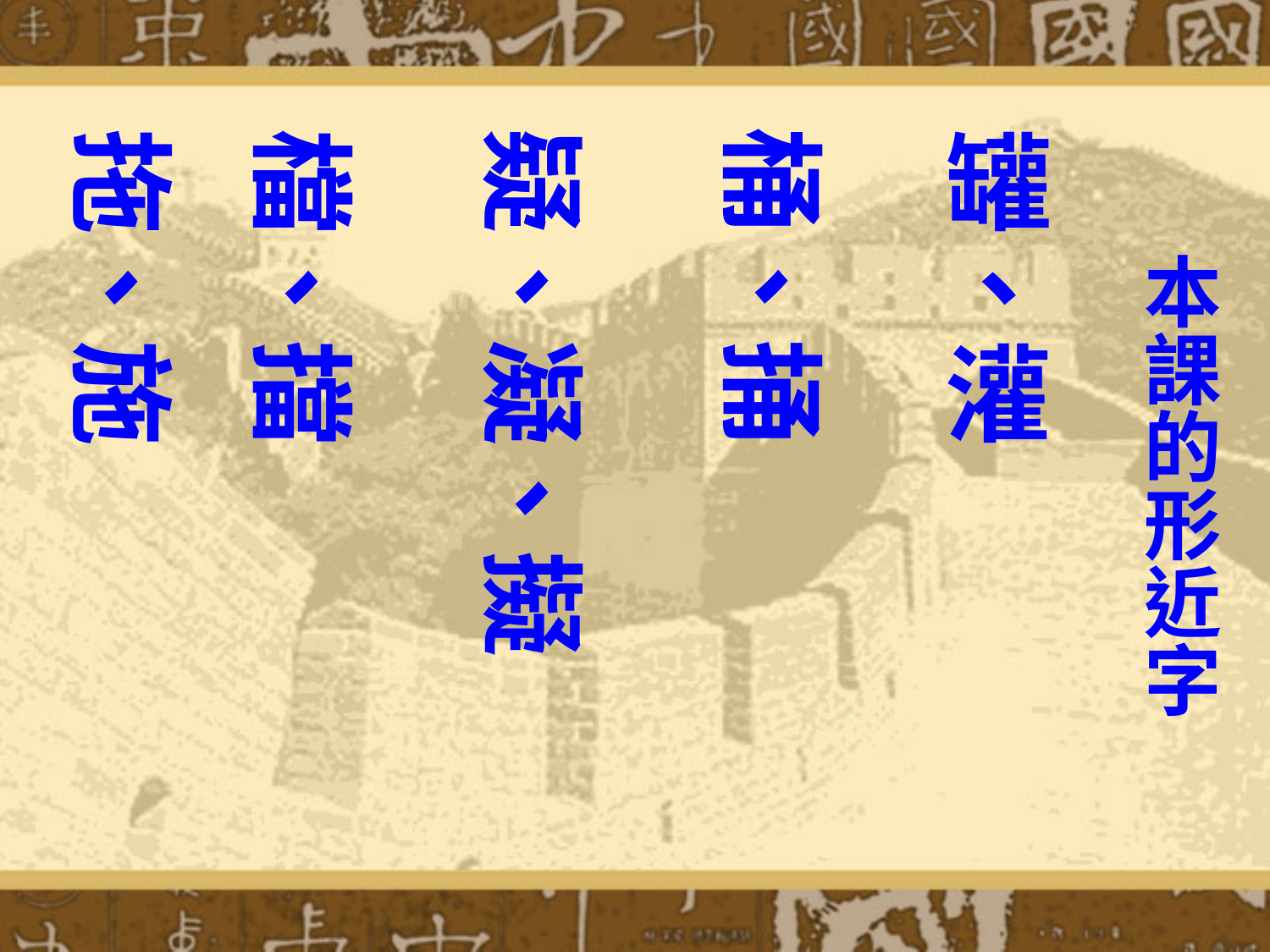

檔、擋
疑、凝、擬
桶、捅
罐、灌
拖、施
# 本課的形近字